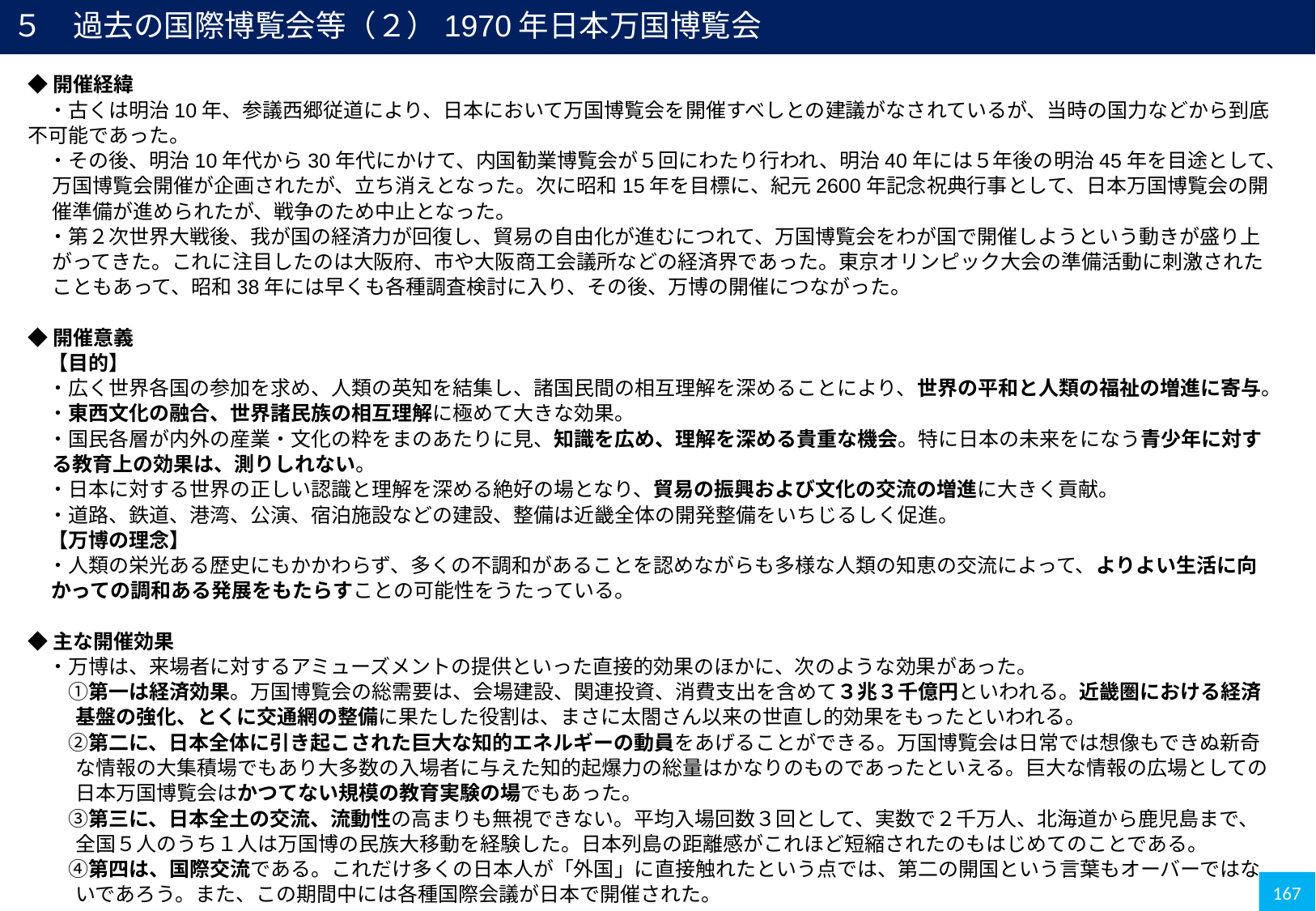

５　過去の国際博覧会等（２）1970年日本万国博覧会
◆開催経緯
　・古くは明治10年、参議西郷従道により、日本において万国博覧会を開催すべしとの建議がなされているが、当時の国力などから到底不可能であった。
　・その後、明治10年代から30年代にかけて、内国勧業博覧会が５回にわたり行われ、明治40年には５年後の明治45年を目途として、万国博覧会開催が企画されたが、立ち消えとなった。次に昭和15年を目標に、紀元2600年記念祝典行事として、日本万国博覧会の開催準備が進められたが、戦争のため中止となった。
　・第２次世界大戦後、我が国の経済力が回復し、貿易の自由化が進むにつれて、万国博覧会をわが国で開催しようという動きが盛り上がってきた。これに注目したのは大阪府、市や大阪商工会議所などの経済界であった。東京オリンピック大会の準備活動に刺激されたこともあって、昭和38年には早くも各種調査検討に入り、その後、万博の開催につながった。

◆開催意義
　【目的】
　・広く世界各国の参加を求め、人類の英知を結集し、諸国民間の相互理解を深めることにより、世界の平和と人類の福祉の増進に寄与。
　・東西文化の融合、世界諸民族の相互理解に極めて大きな効果。
　・国民各層が内外の産業・文化の粋をまのあたりに見、知識を広め、理解を深める貴重な機会。特に日本の未来をになう青少年に対する教育上の効果は、測りしれない。
　・日本に対する世界の正しい認識と理解を深める絶好の場となり、貿易の振興および文化の交流の増進に大きく貢献。
　・道路、鉄道、港湾、公演、宿泊施設などの建設、整備は近畿全体の開発整備をいちじるしく促進。
　【万博の理念】
　・人類の栄光ある歴史にもかかわらず、多くの不調和があることを認めながらも多様な人類の知恵の交流によって、よりよい生活に向かっての調和ある発展をもたらすことの可能性をうたっている。

◆主な開催効果
　・万博は、来場者に対するアミューズメントの提供といった直接的効果のほかに、次のような効果があった。
　　➀第一は経済効果。万国博覧会の総需要は、会場建設、関連投資、消費支出を含めて３兆３千億円といわれる。近畿圏における経済基盤の強化、とくに交通網の整備に果たした役割は、まさに太閤さん以来の世直し的効果をもったといわれる。
　　②第二に、日本全体に引き起こされた巨大な知的エネルギーの動員をあげることができる。万国博覧会は日常では想像もできぬ新奇な情報の大集積場でもあり大多数の入場者に与えた知的起爆力の総量はかなりのものであったといえる。巨大な情報の広場としての日本万国博覧会はかつてない規模の教育実験の場でもあった。
　　③第三に、日本全土の交流、流動性の高まりも無視できない。平均入場回数３回として、実数で２千万人、北海道から鹿児島まで、全国５人のうち１人は万国博の民族大移動を経験した。日本列島の距離感がこれほど短縮されたのもはじめてのことである。
　　④第四は、国際交流である。これだけ多くの日本人が「外国」に直接触れたという点では、第二の開国という言葉もオーバーではないであろう。また、この期間中には各種国際会議が日本で開催された。
167